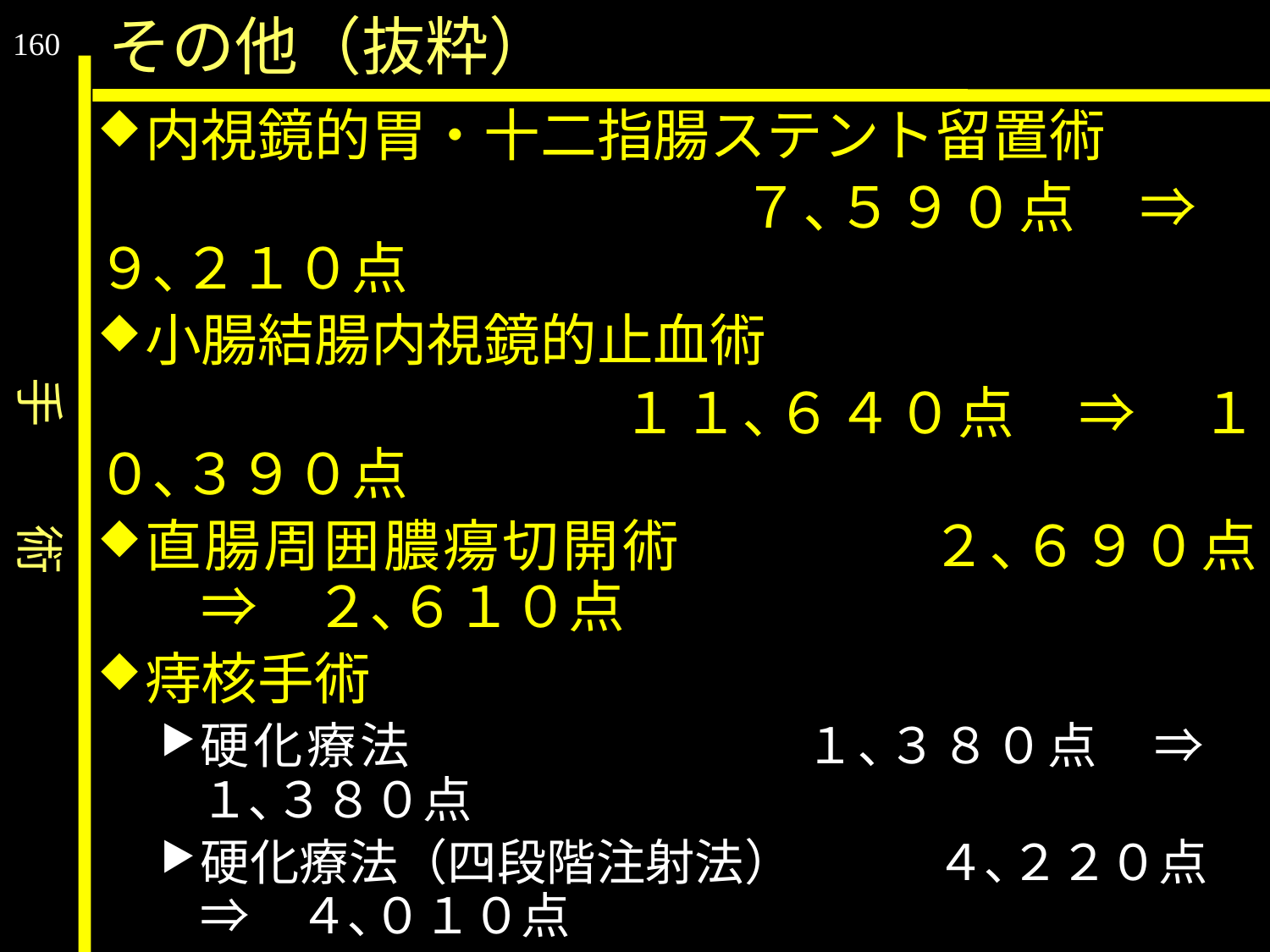

手　　術
その他（抜粋）
160

内視鏡的胃・十二指腸ステント留置術
				　　７､５９０点　⇒　９､２１０点
小腸結腸内視鏡的止血術
				１１､６４０点　⇒　１０､３９０点
直腸周囲膿瘍切開術	　　２､６９０点　⇒　２､６１０点
痔核手術
硬化療法			 　１､３８０点　⇒　 １､３８０点
硬化療法（四段階注射法）	　　４､２２０点　⇒　４､０１０点
結紮術、焼灼術、血栓摘出術	　　１､３９０点　⇒　１､３９０点
根治術				　　５､３６０点　⇒　５､１９０点
PPH				１１､２６０点　⇒　１１｡２６０点
痔瘻根治術
単純なもの			　　３､７５０点　⇒　３､７５０点
複雑なもの			　　８､１２０点　⇒　７､４７０点